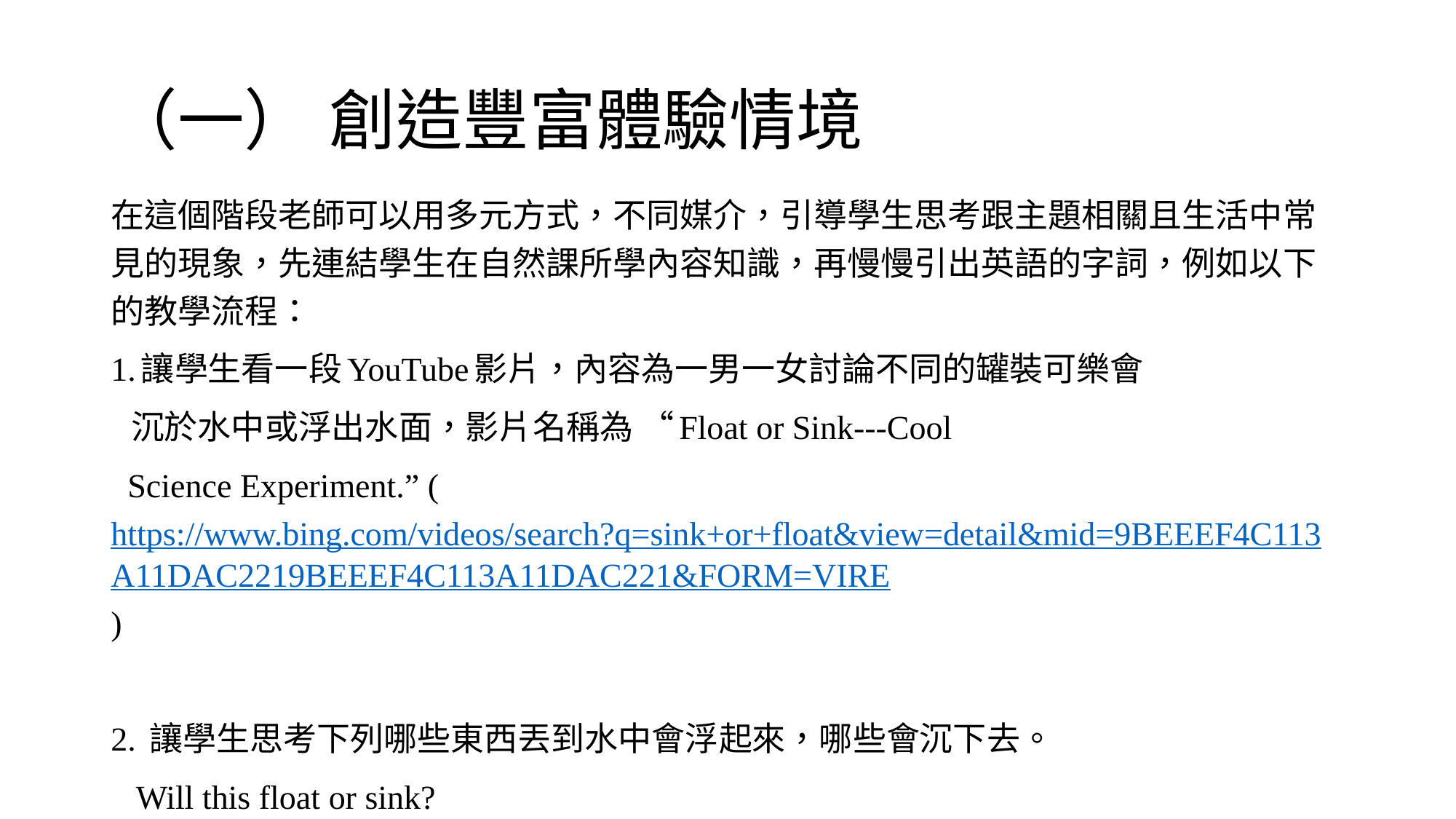

# （一）	創造豐富體驗情境
在這個階段老師可以用多元方式，不同媒介，引導學生思考跟主題相關且生活中常見的現象，先連結學生在自然課所學內容知識，再慢慢引出英語的字詞，例如以下的教學流程：
1.讓學生看一段YouTube影片，內容為一男一女討論不同的罐裝可樂會
  沉於水中或浮出水面，影片名稱為 “Float or Sink---Cool
  Science Experiment.” (https://www.bing.com/videos/search?q=sink+or+float&view=detail&mid=9BEEEF4C113A11DAC2219BEEEF4C113A11DAC221&FORM=VIRE)

2. 讓學生思考下列哪些東西丟到水中會浮起來，哪些會沉下去。
   Will this float or sink?
   Will a ball float or sink in the water?